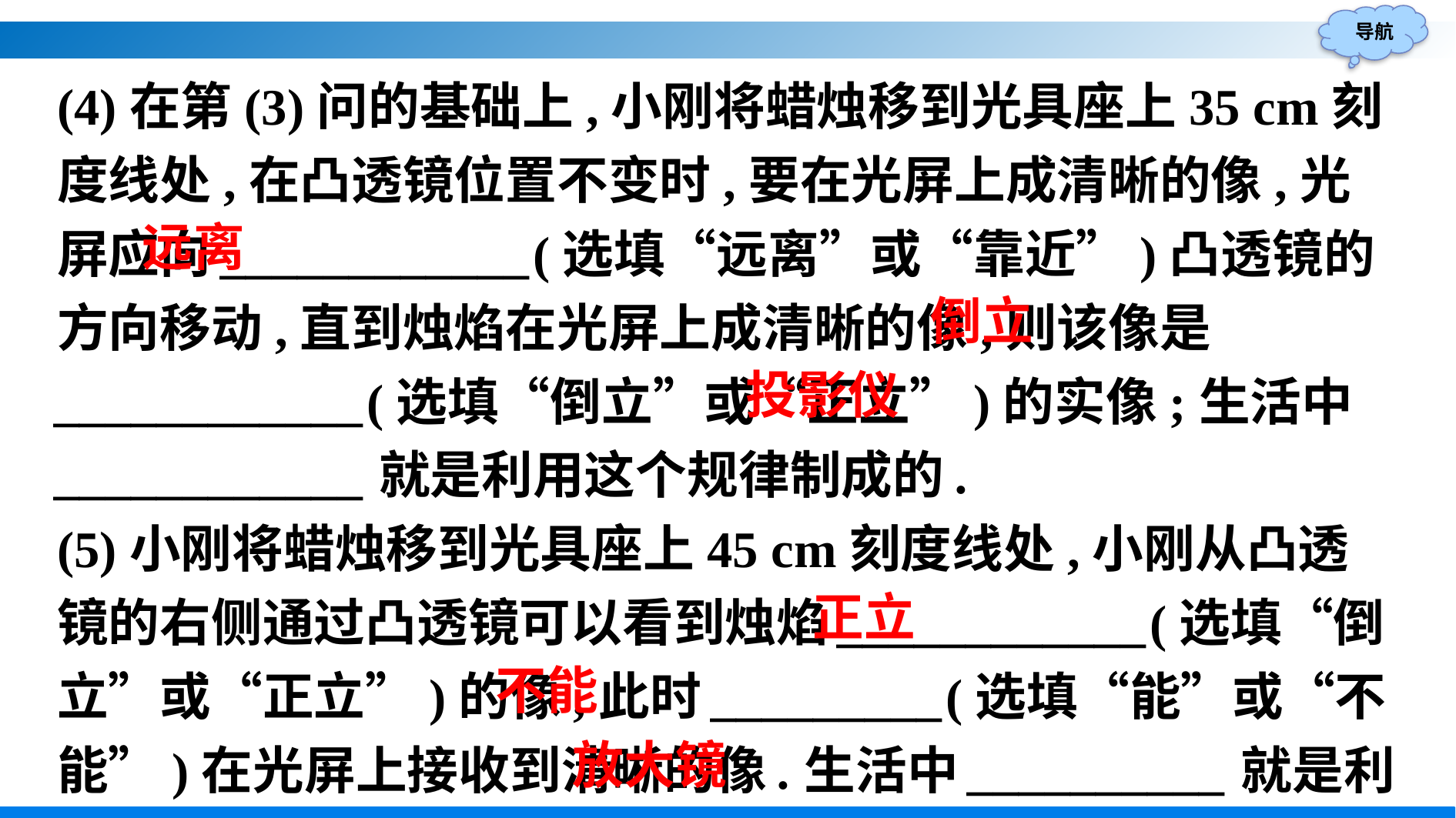

(4)在第(3)问的基础上,小刚将蜡烛移到光具座上35 cm刻度线处,在凸透镜位置不变时,要在光屏上成清晰的像,光屏应向____________(选填“远离”或“靠近”)凸透镜的方向移动,直到烛焰在光屏上成清晰的像,则该像是____________(选填“倒立”或“正立”)的实像;生活中____________就是利用这个规律制成的.
(5)小刚将蜡烛移到光具座上45 cm刻度线处,小刚从凸透镜的右侧通过凸透镜可以看到烛焰____________(选填“倒立”或“正立”)的像,此时_________(选填“能”或“不能”)在光屏上接收到清晰的像.生活中__________就是利用这个规律制成的.
远离
倒立
投影仪
正立
不能
放大镜